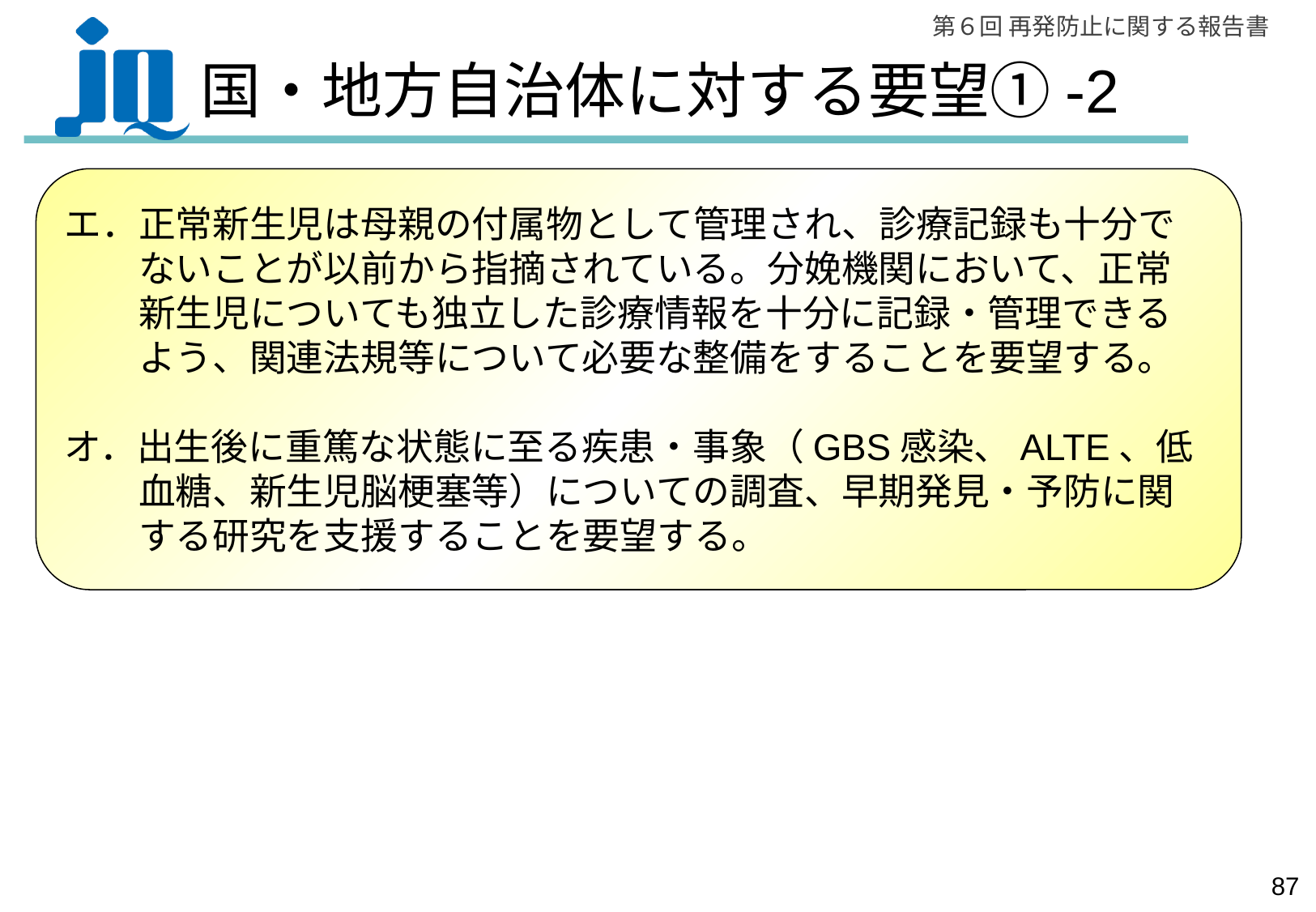

# 国・地方自治体に対する要望①-2
エ．正常新生児は母親の付属物として管理され、診療記録も十分で
　　ないことが以前から指摘されている。分娩機関において、正常
　　新生児についても独立した診療情報を十分に記録・管理できる
　　よう、関連法規等について必要な整備をすることを要望する。

オ．出生後に重篤な状態に至る疾患・事象（GBS感染、ALTE、低
　　血糖、新生児脳梗塞等）についての調査、早期発見・予防に関
　　する研究を支援することを要望する。
87